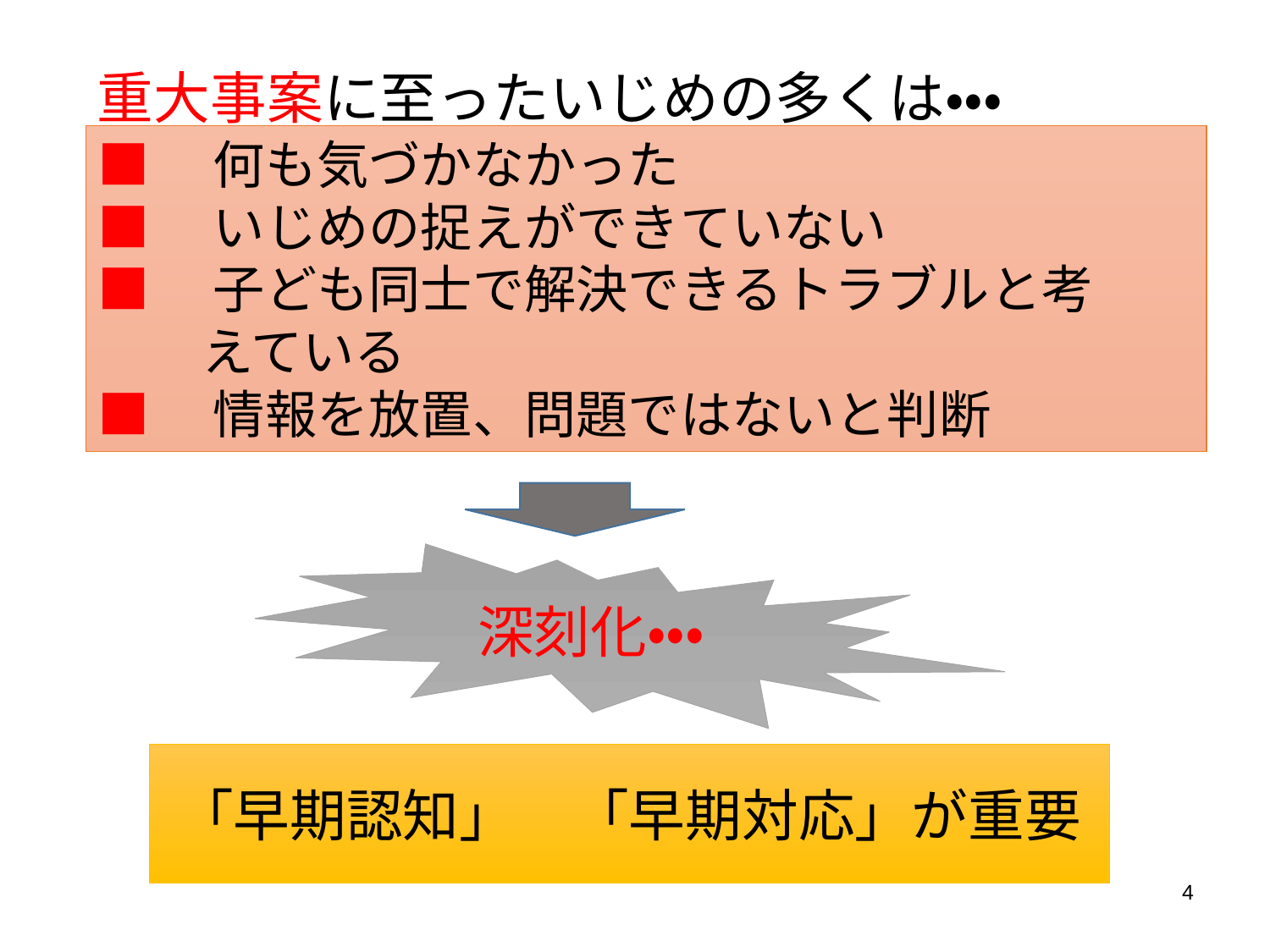

重大事案に至ったいじめの多くは・・・
■　何も気づかなかった
■　いじめの捉えができていない
■　子ども同士で解決できるトラブルと考
　　えている
■　情報を放置、問題ではないと判断

深刻化・・・
「早期認知」　「早期対応」が重要
4